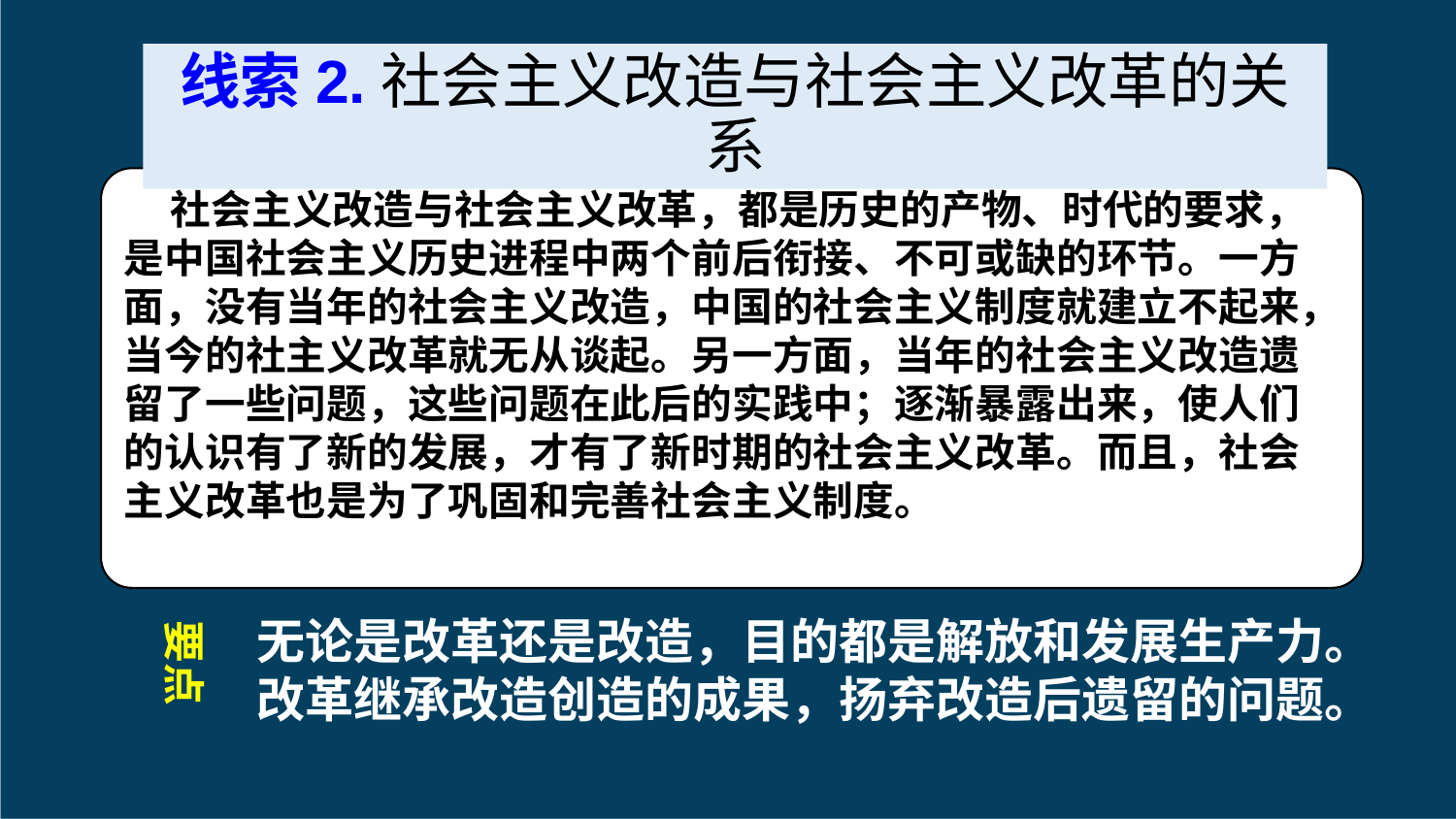

线索2.社会主义改造与社会主义改革的关系
    社会主义改造与社会主义改革，都是历史的产物、时代的要求，是中国社会主义历史进程中两个前后衔接、不可或缺的环节。一方面，没有当年的社会主义改造，中国的社会主义制度就建立不起来，当今的社主义改革就无从谈起。另一方面，当年的社会主义改造遗留了一些问题，这些问题在此后的实践中；逐渐暴露出来，使人们的认识有了新的发展，才有了新时期的社会主义改革。而且，社会主义改革也是为了巩固和完善社会主义制度。

无论是改革还是改造，目的都是解放和发展生产力。
改革继承改造创造的成果，扬弃改造后遗留的问题。
要点